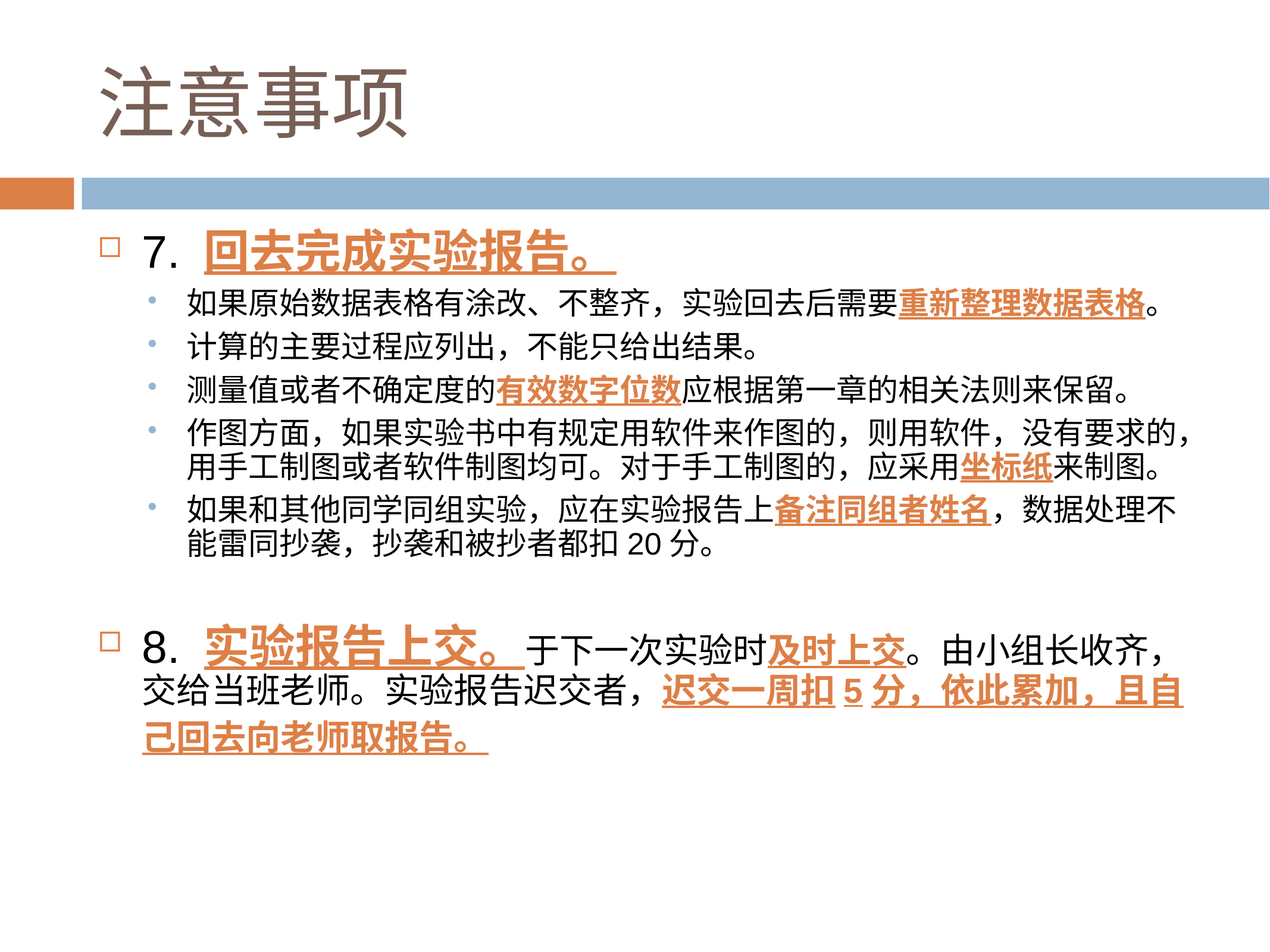

# 注意事项
7. 回去完成实验报告。
如果原始数据表格有涂改、不整齐，实验回去后需要重新整理数据表格。
计算的主要过程应列出，不能只给出结果。
测量值或者不确定度的有效数字位数应根据第一章的相关法则来保留。
作图方面，如果实验书中有规定用软件来作图的，则用软件，没有要求的，用手工制图或者软件制图均可。对于手工制图的，应采用坐标纸来制图。
如果和其他同学同组实验，应在实验报告上备注同组者姓名，数据处理不能雷同抄袭，抄袭和被抄者都扣20分。

8. 实验报告上交。于下一次实验时及时上交。由小组长收齐，交给当班老师。实验报告迟交者，迟交一周扣5分，依此累加，且自己回去向老师取报告。